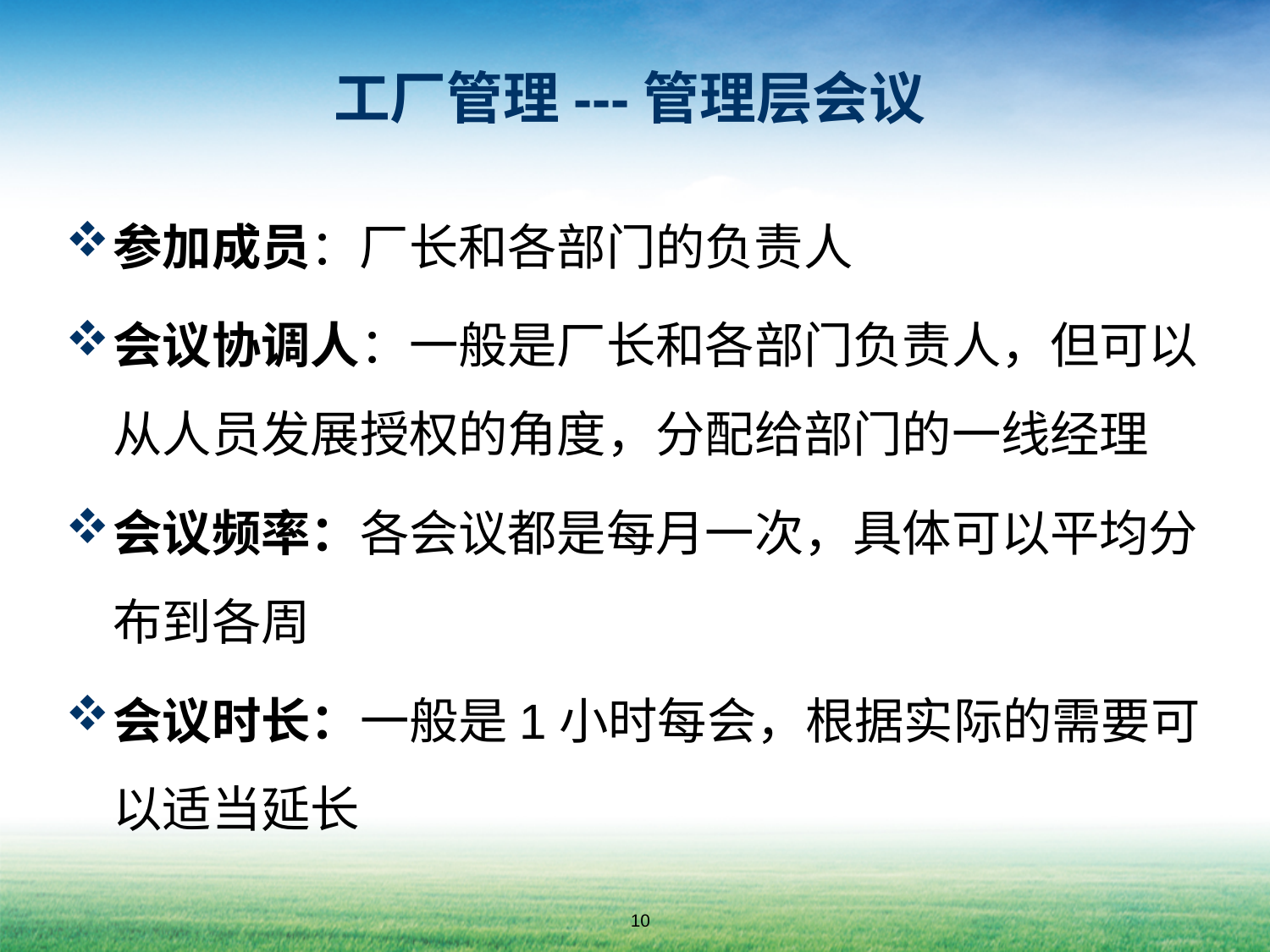

# 工厂管理---管理层会议
参加成员：厂长和各部门的负责人
会议协调人：一般是厂长和各部门负责人，但可以从人员发展授权的角度，分配给部门的一线经理
会议频率：各会议都是每月一次，具体可以平均分布到各周
会议时长：一般是1小时每会，根据实际的需要可以适当延长

10